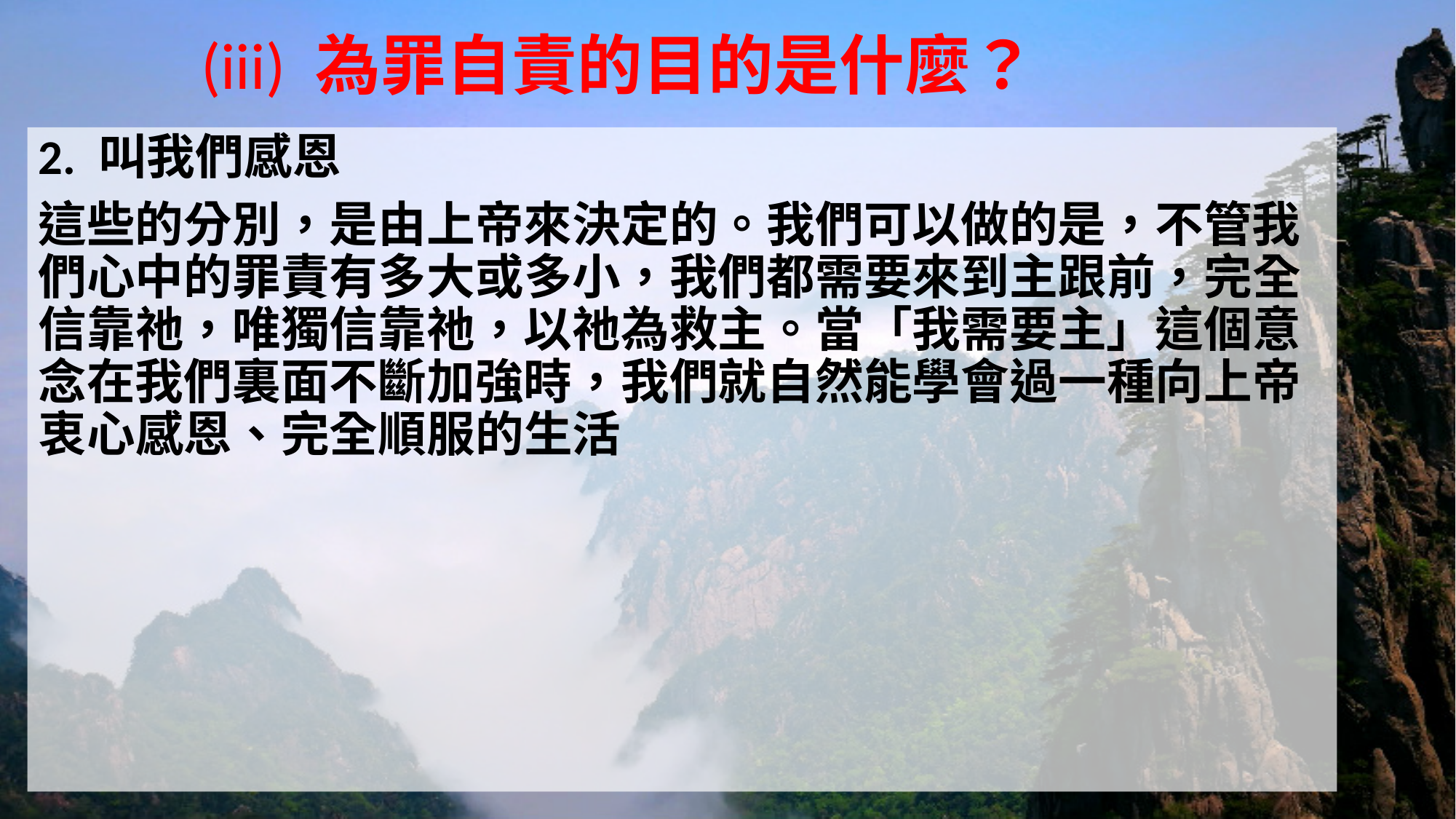

# (iii) 為罪自責的目的是什麼？
2. 叫我們感恩
這些的分別，是由上帝來決定的。我們可以做的是，不管我們心中的罪責有多大或多小，我們都需要來到主跟前，完全信靠祂，唯獨信靠祂，以祂為救主。當「我需要主」這個意念在我們裏面不斷加強時，我們就自然能學會過一種向上帝衷心感恩、完全順服的生活